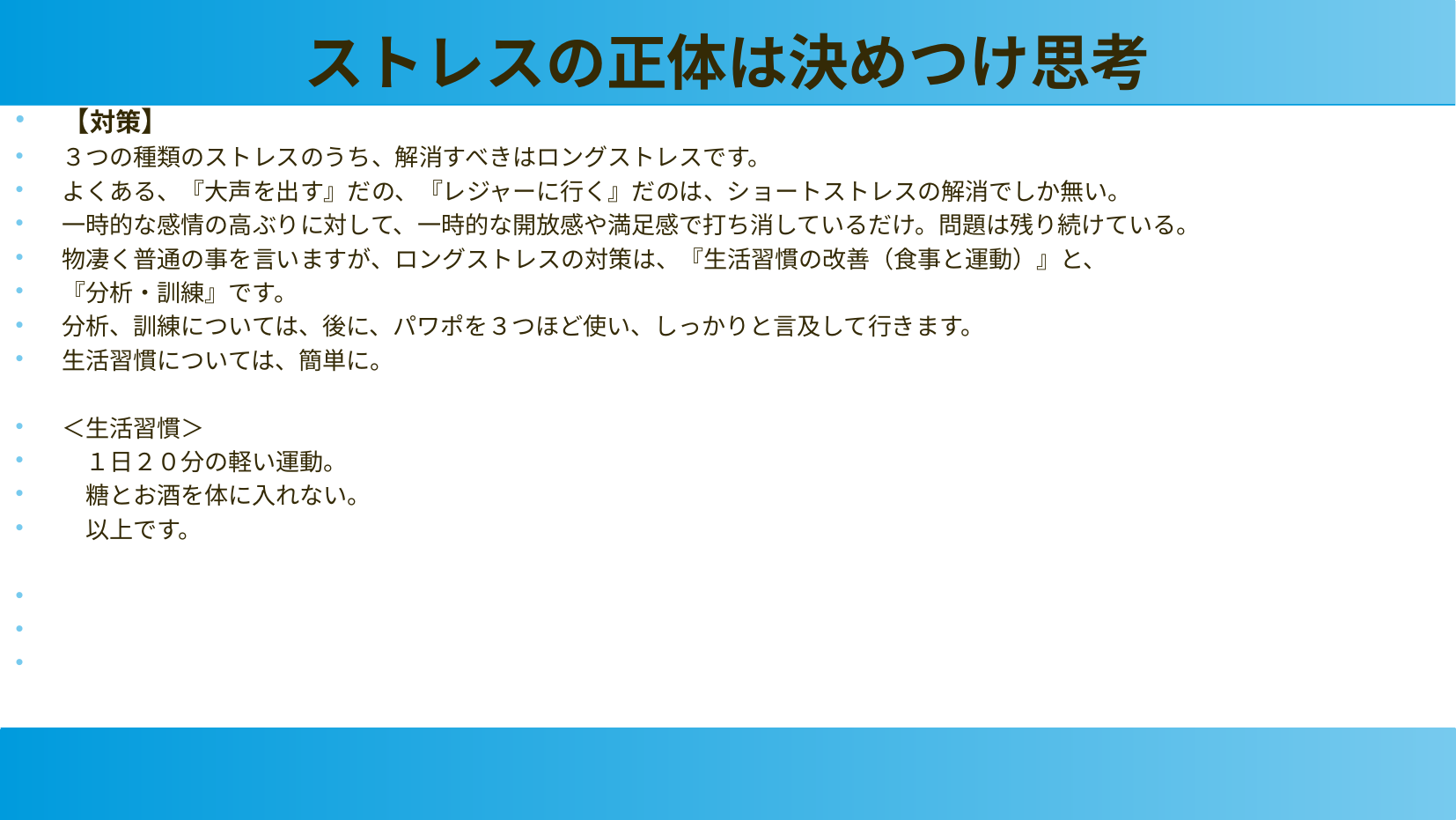

ストレスの正体は決めつけ思考
【対策】
３つの種類のストレスのうち、解消すべきはロングストレスです。
よくある、『大声を出す』だの、『レジャーに行く』だのは、ショートストレスの解消でしか無い。
一時的な感情の高ぶりに対して、一時的な開放感や満足感で打ち消しているだけ。問題は残り続けている。
物凄く普通の事を言いますが、ロングストレスの対策は、『生活習慣の改善（食事と運動）』と、
『分析・訓練』です。
分析、訓練については、後に、パワポを３つほど使い、しっかりと言及して行きます。
生活習慣については、簡単に。

＜生活習慣＞
　１日２０分の軽い運動。
　糖とお酒を体に入れない。
　以上です。